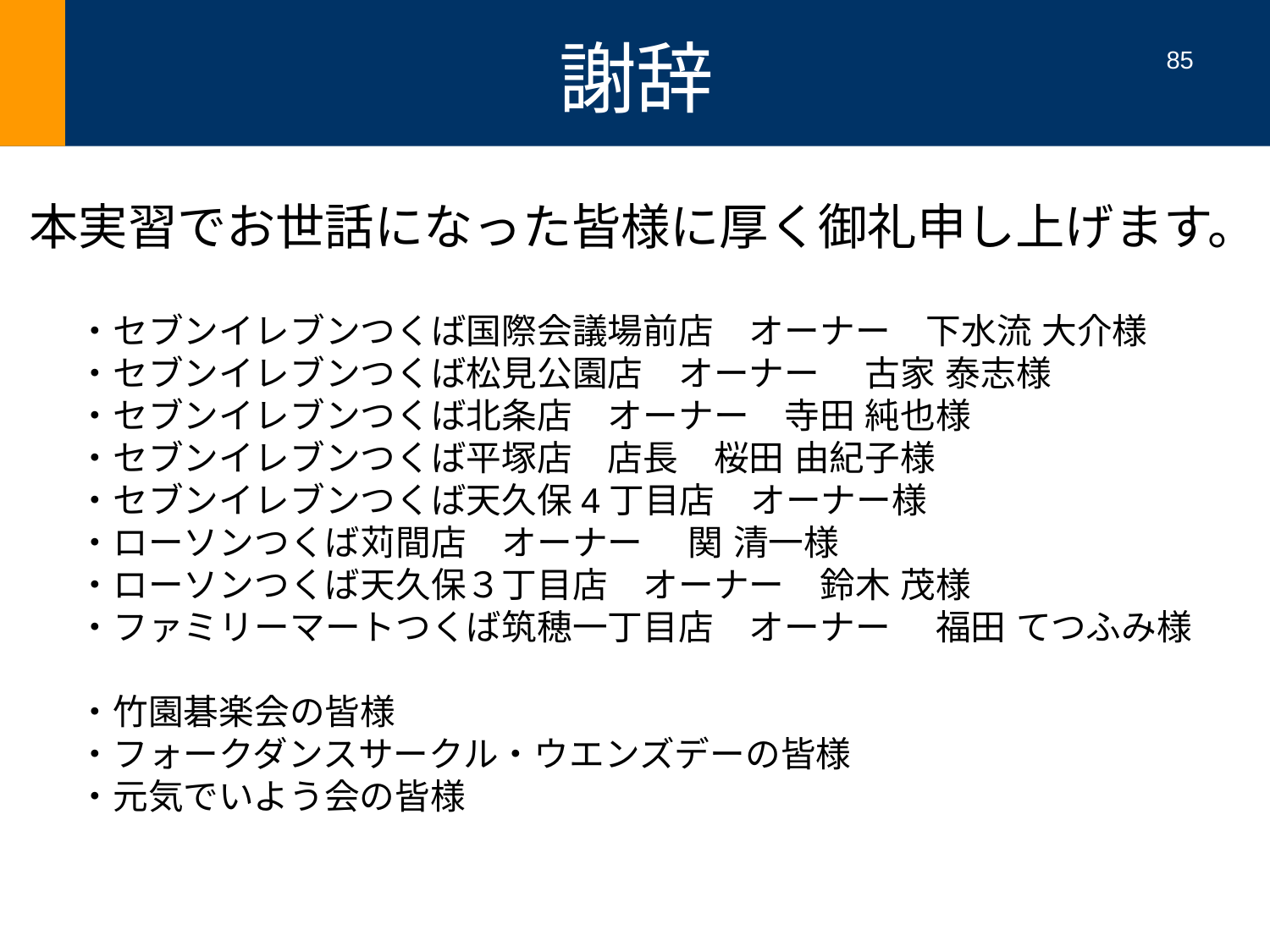

# 謝辞
85
本実習でお世話になった皆様に厚く御礼申し上げます。

・セブンイレブンつくば国際会議場前店　オーナー　下水流 大介様
・セブンイレブンつくば松見公園店　オーナー 　古家 泰志様
・セブンイレブンつくば北条店　オーナー　寺田 純也様
・セブンイレブンつくば平塚店　店長　桜田 由紀子様
・セブンイレブンつくば天久保4丁目店　オーナー様
・ローソンつくば苅間店　オーナー 　関 清一様
・ローソンつくば天久保３丁目店　オーナー　鈴木 茂様
・ファミリーマートつくば筑穂一丁目店　オーナー 　福田 てつふみ様

・竹園碁楽会の皆様
・フォークダンスサークル・ウエンズデーの皆様
・元気でいよう会の皆様